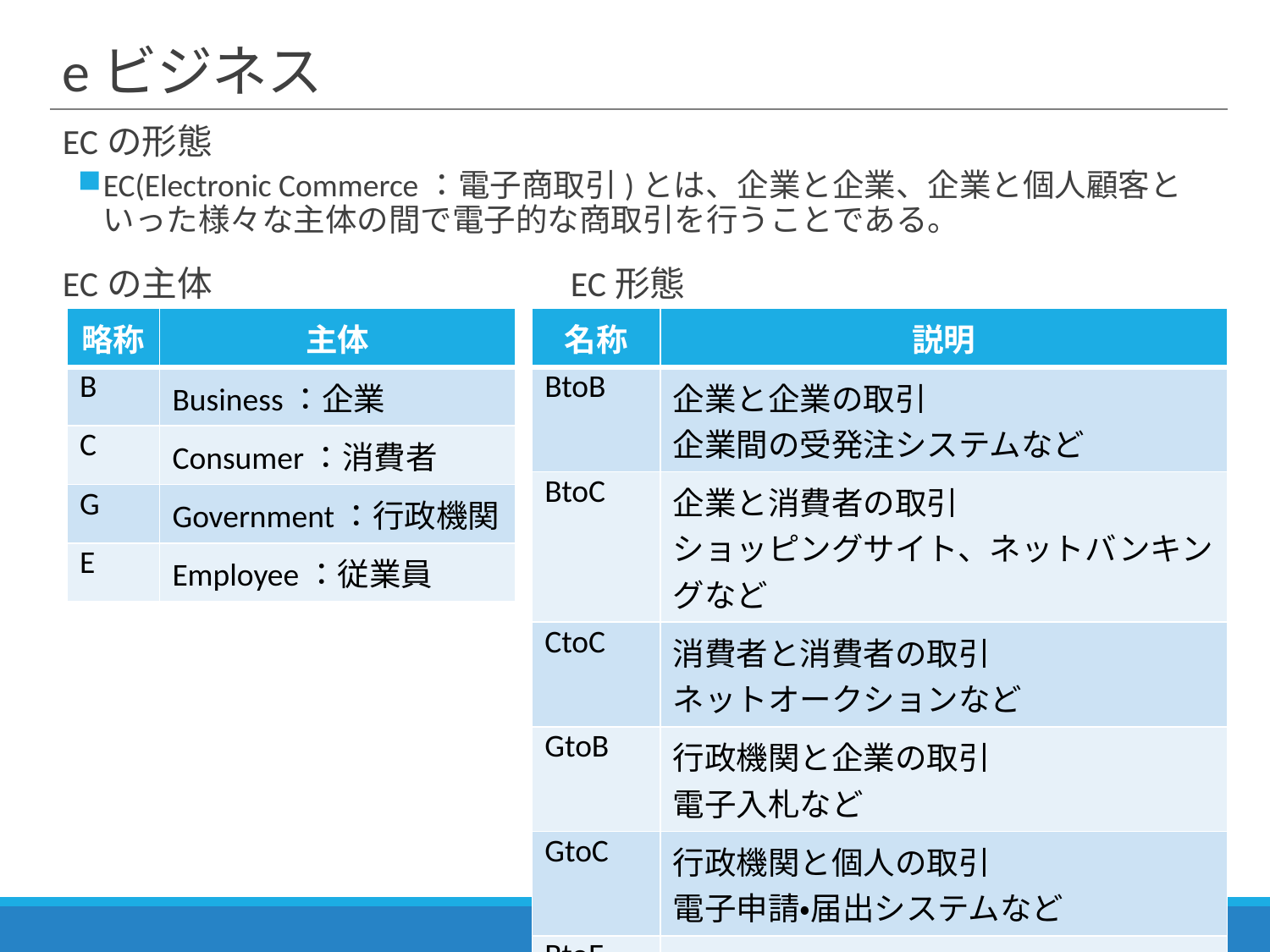

# eビジネス
ECの形態
EC(Electronic Commerce：電子商取引)とは、企業と企業、企業と個人顧客といった様々な主体の間で電子的な商取引を行うことである。
ECの主体			EC形態
| 略称 | 主体 |
| --- | --- |
| B | Business：企業 |
| C | Consumer：消費者 |
| G | Government：行政機関 |
| E | Employee：従業員 |
| 名称 | 説明 |
| --- | --- |
| BtoB | 企業と企業の取引 企業間の受発注システムなど |
| BtoC | 企業と消費者の取引 ショッピングサイト、ネットバンキングなど |
| CtoC | 消費者と消費者の取引 ネットオークションなど |
| GtoB | 行政機関と企業の取引 電子入札など |
| GtoC | 行政機関と個人の取引 電子申請・届出システムなど |
| BtoE | 企業と従業員の取引 社内割引販売など |
ITストラテジ分野ケース教材
18